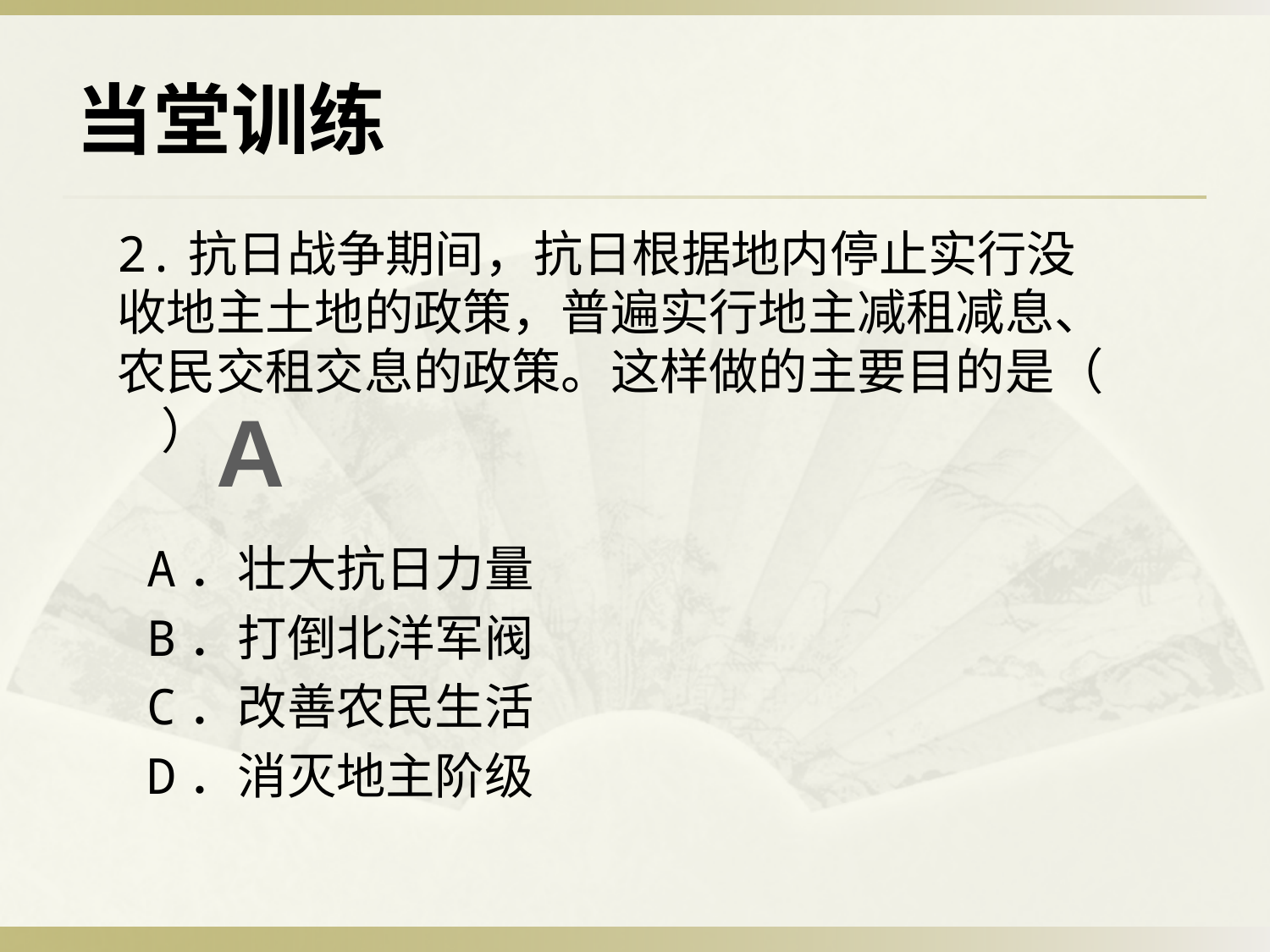

# 当堂训练
2.抗日战争期间，抗日根据地内停止实行没收地主土地的政策，普遍实行地主减租减息、农民交租交息的政策。这样做的主要目的是（      ）

 A．壮大抗日力量
 B．打倒北洋军阀
 C．改善农民生活
 D．消灭地主阶级
A